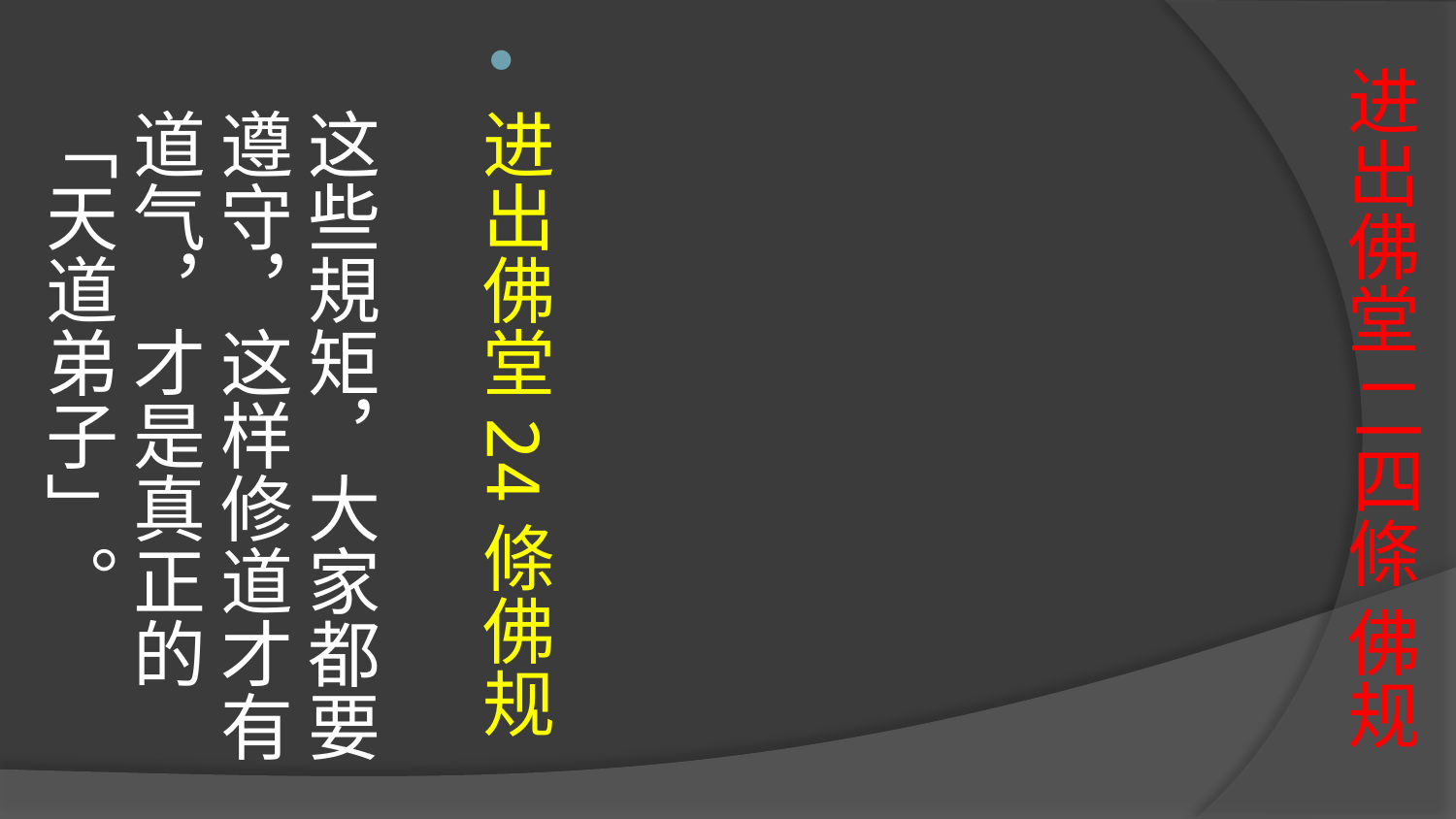

# 进出佛堂 二四條 佛规
进出佛堂24條佛规
这些規矩，大家都要遵守，这样修道才有道气，才是真正的「天道弟子」。